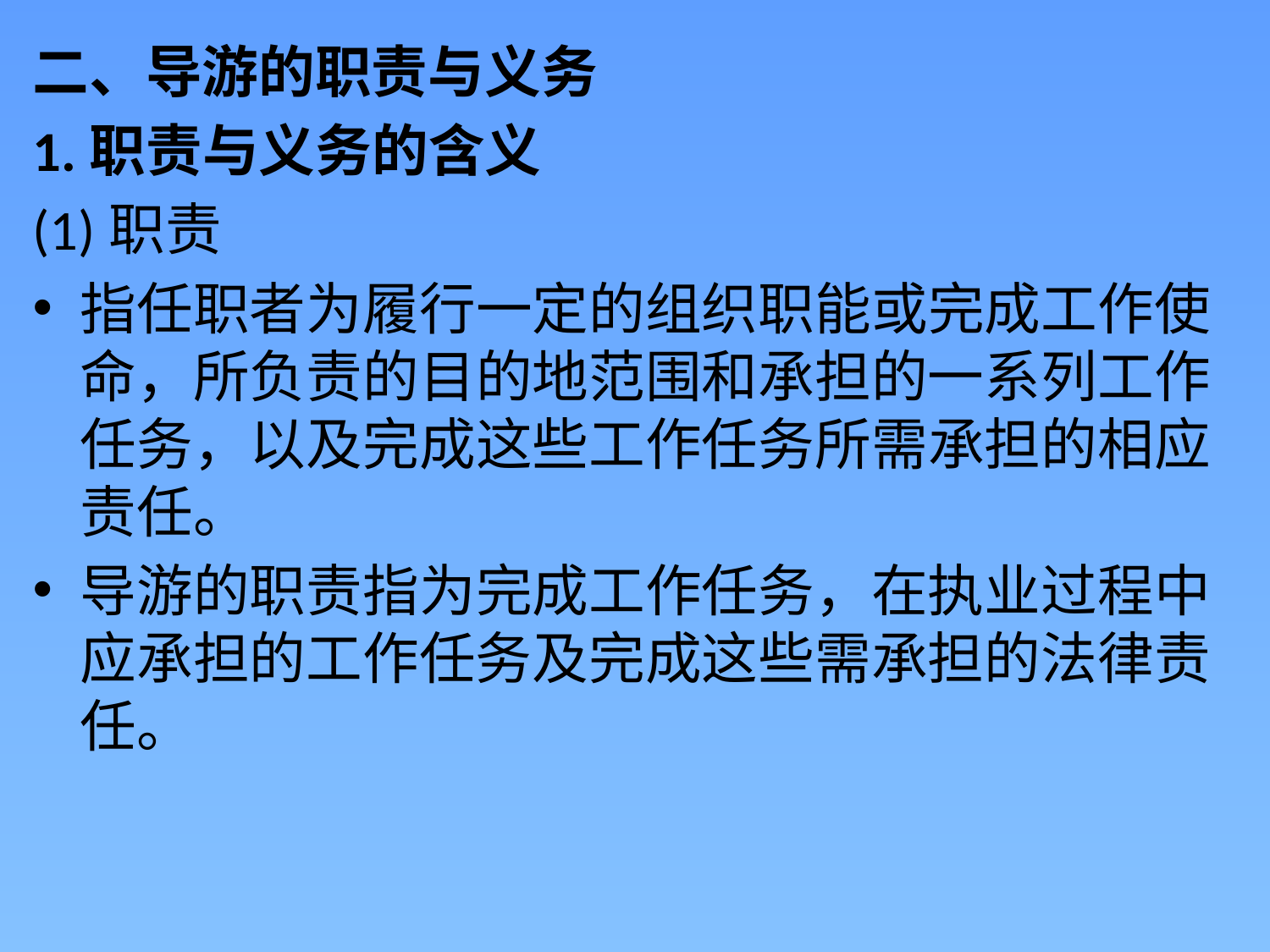

二、导游的职责与义务
1.职责与义务的含义
(1)职责
指任职者为履行一定的组织职能或完成工作使命，所负责的目的地范围和承担的一系列工作任务，以及完成这些工作任务所需承担的相应责任。
导游的职责指为完成工作任务，在执业过程中应承担的工作任务及完成这些需承担的法律责任。